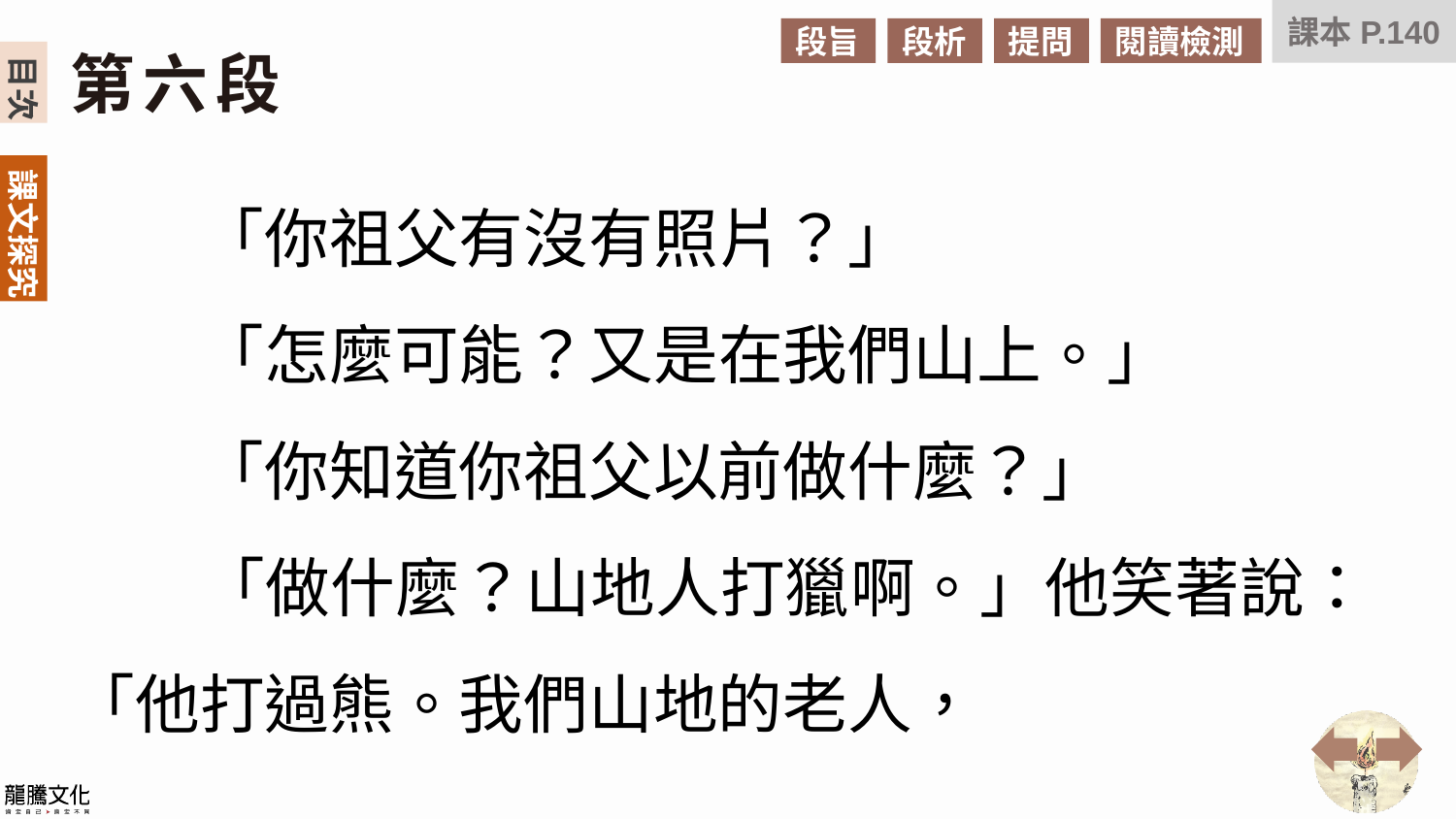

課本P.140
段旨
段析
提問
閱讀檢測
第六段
　　「你祖父有沒有照片？」
　　「怎麼可能？又是在我們山上。」
　　「你知道你祖父以前做什麼？」
　　「做什麼？山地人打獵啊。」他笑著說：「他打過熊。我們山地的老人，